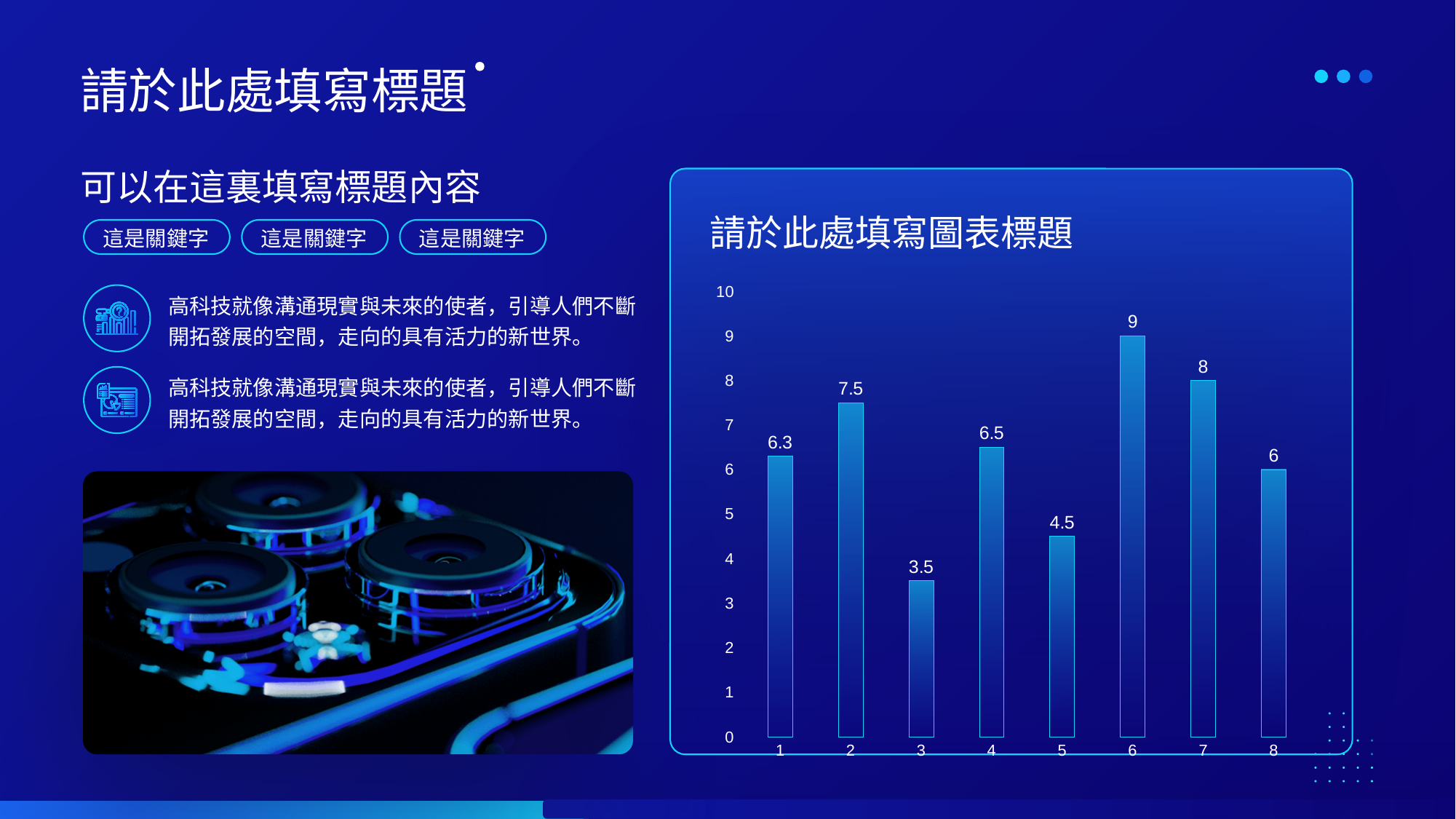

請於此處填寫標題

可以在這裏填寫標題內容

請於此處填寫圖表標題
這是關鍵字

這是關鍵字
這是關鍵字

### Chart

| Category | 系列 1 |
|---|---|
| 1 | 6.3 |
| 2 | 7.5 |
| 3 | 3.5 |
| 4 | 6.5 |
| 5 | 4.5 |
| 6 | 9.0 |
| 7 | 8.0 |
| 8 | 6.0 |
高科技就像溝通現實與未來的使者，引導人們不斷開拓發展的空間，走向的具有活力的新世界。

高科技就像溝通現實與未來的使者，引導人們不斷開拓發展的空間，走向的具有活力的新世界。